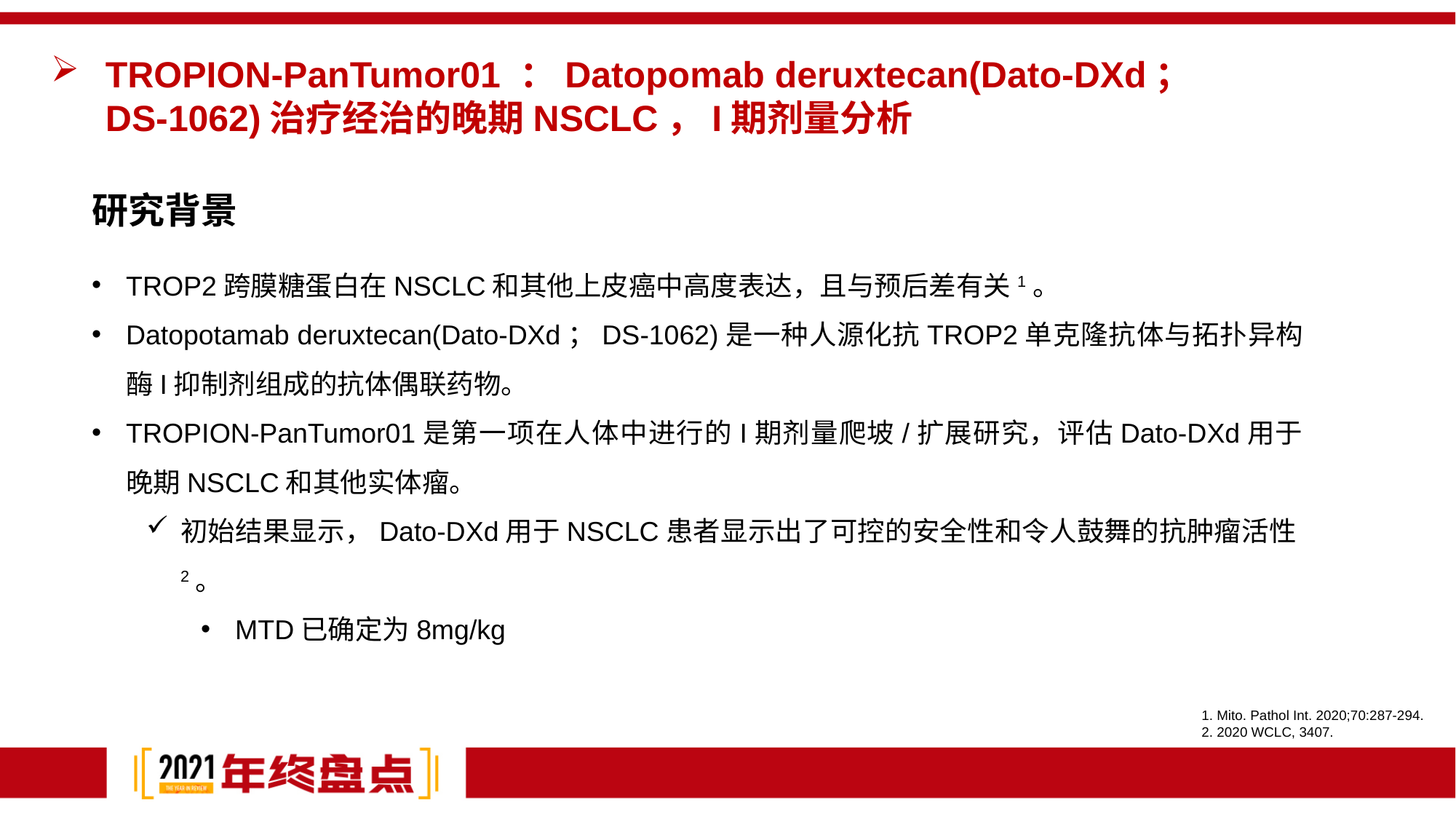

# TROPION-PanTumor01 ：Datopomab deruxtecan(Dato-DXd；DS-1062)治疗经治的晚期NSCLC，I期剂量分析
研究背景
TROP2跨膜糖蛋白在NSCLC和其他上皮癌中高度表达，且与预后差有关1。
Datopotamab deruxtecan(Dato-DXd；DS-1062)是一种人源化抗TROP2单克隆抗体与拓扑异构酶I抑制剂组成的抗体偶联药物。
TROPION-PanTumor01是第一项在人体中进行的I期剂量爬坡/扩展研究，评估Dato-DXd用于晚期NSCLC和其他实体瘤。
初始结果显示，Dato-DXd用于NSCLC患者显示出了可控的安全性和令人鼓舞的抗肿瘤活性2。
MTD已确定为8mg/kg
1. Mito. Pathol Int. 2020;70:287-294.
2. 2020 WCLC, 3407.